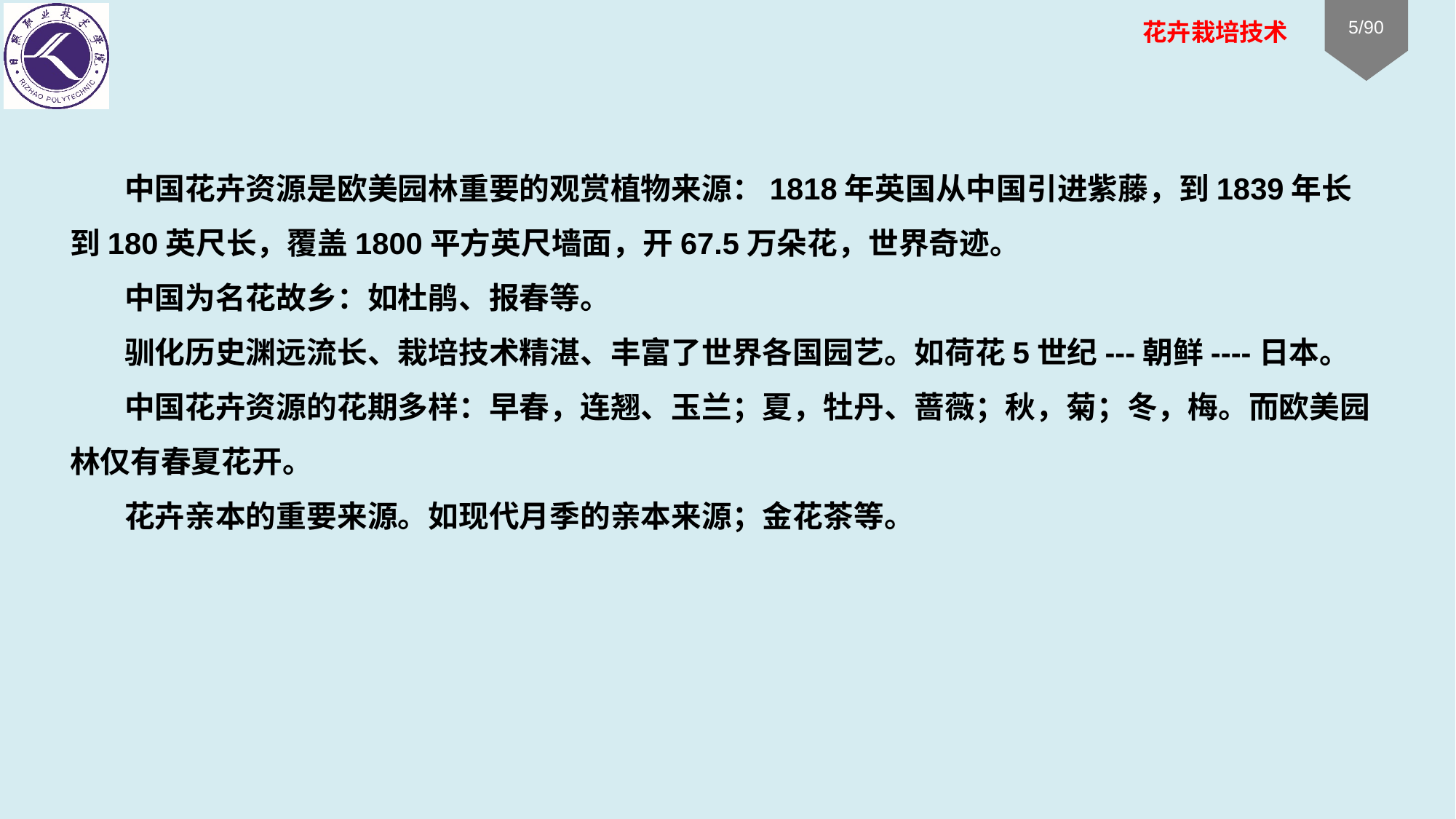

中国花卉资源是欧美园林重要的观赏植物来源：1818年英国从中国引进紫藤，到1839年长到180英尺长，覆盖1800平方英尺墙面，开67.5万朵花，世界奇迹。
中国为名花故乡：如杜鹃、报春等。
驯化历史渊远流长、栽培技术精湛、丰富了世界各国园艺。如荷花5世纪---朝鲜----日本。
中国花卉资源的花期多样：早春，连翘、玉兰；夏，牡丹、蔷薇；秋，菊；冬，梅。而欧美园林仅有春夏花开。
花卉亲本的重要来源。如现代月季的亲本来源；金花茶等。